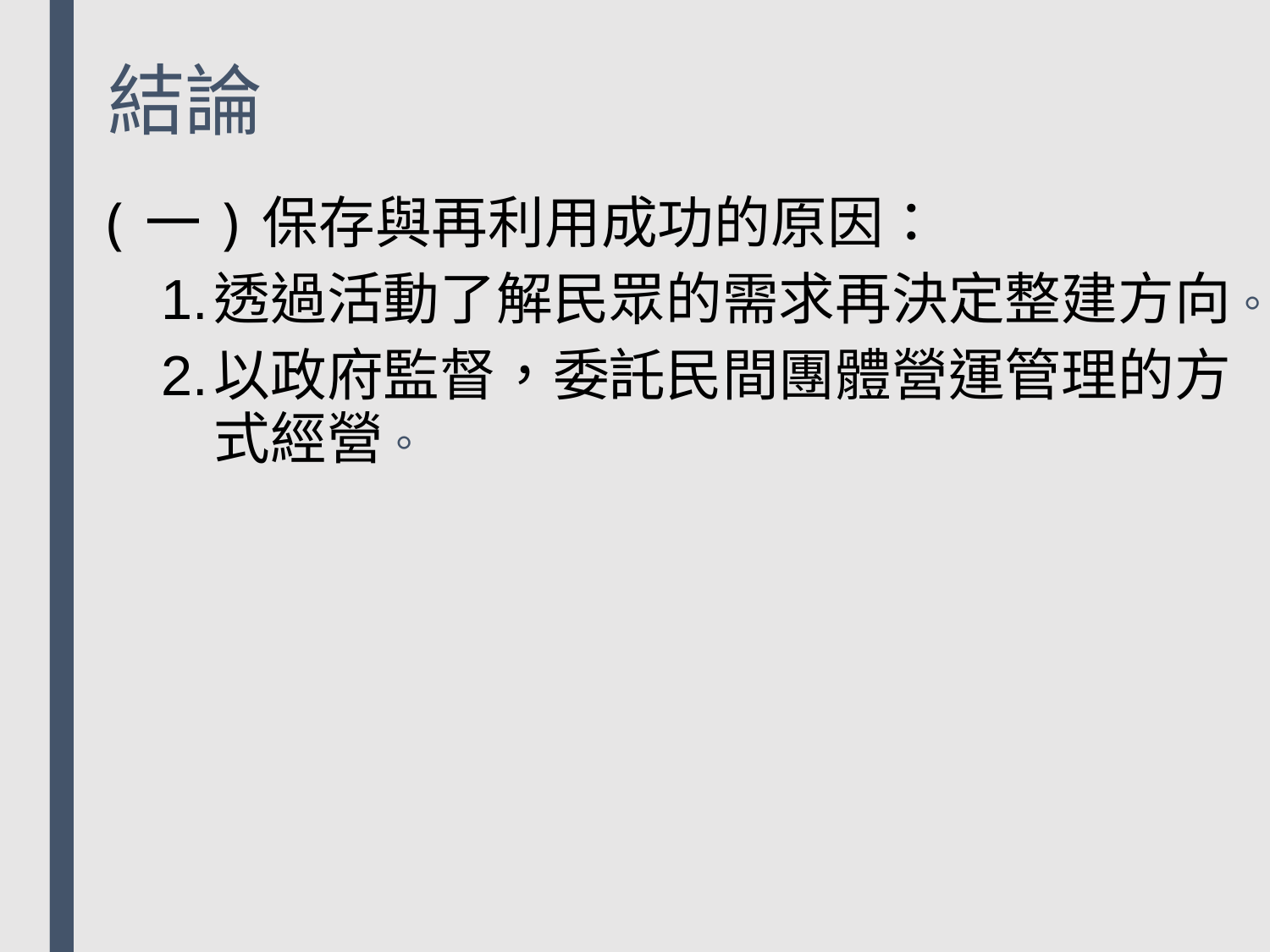

結論
(一)保存與再利用成功的原因：
透過活動了解民眾的需求再決定整建方向。
以政府監督，委託民間團體營運管理的方式經營。